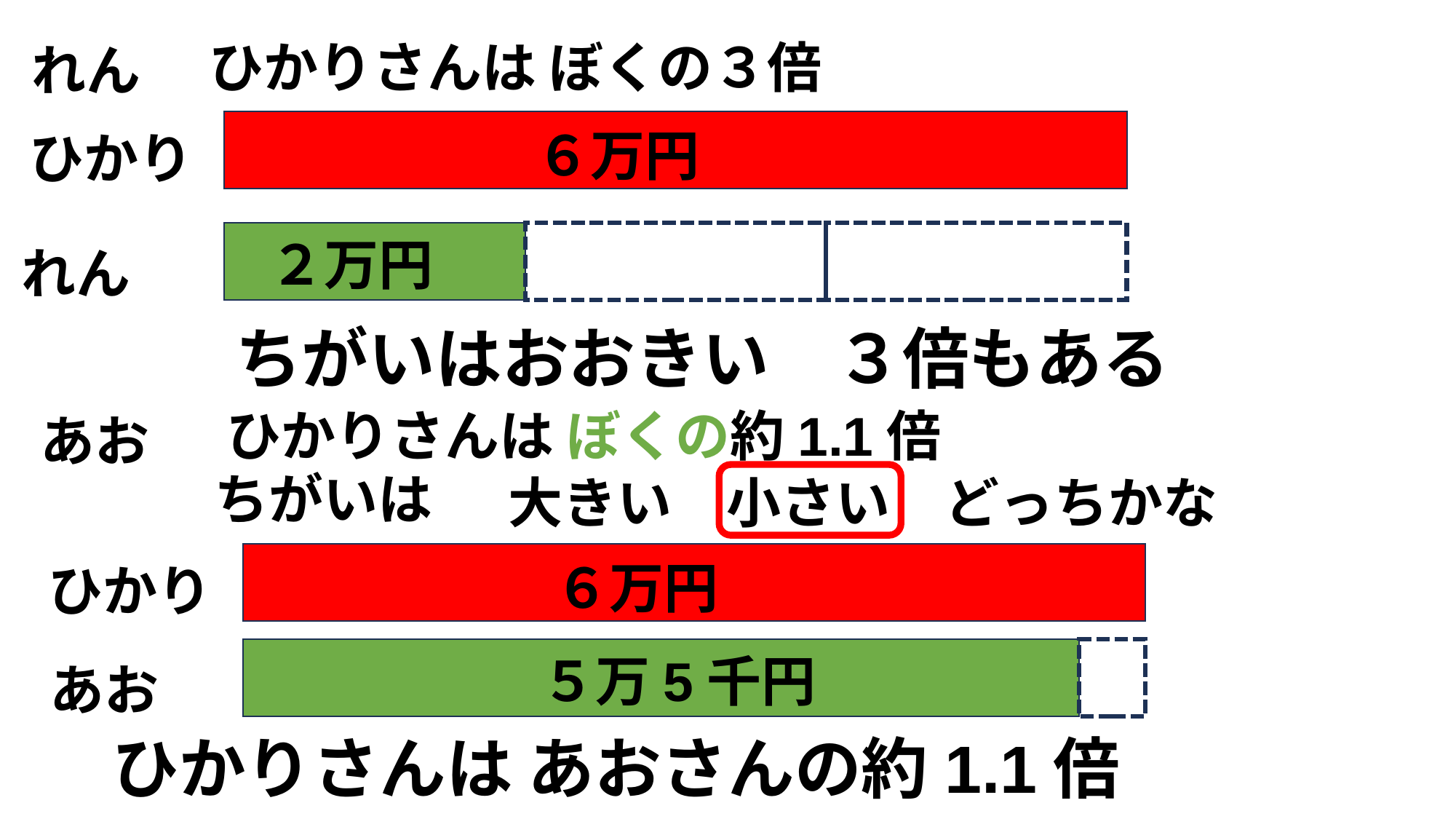

ひかりさんは ぼくの３倍
れん

６万円
ひかり

２万円
れん
ちがいはおおきい　３倍もある
ひかりさんは ぼくの約1.1倍
あお
ちがいは
大きい　小さい　どっちかな

６万円
ひかり

５万5千円
あお
ひかりさんは あおさんの約1.1倍